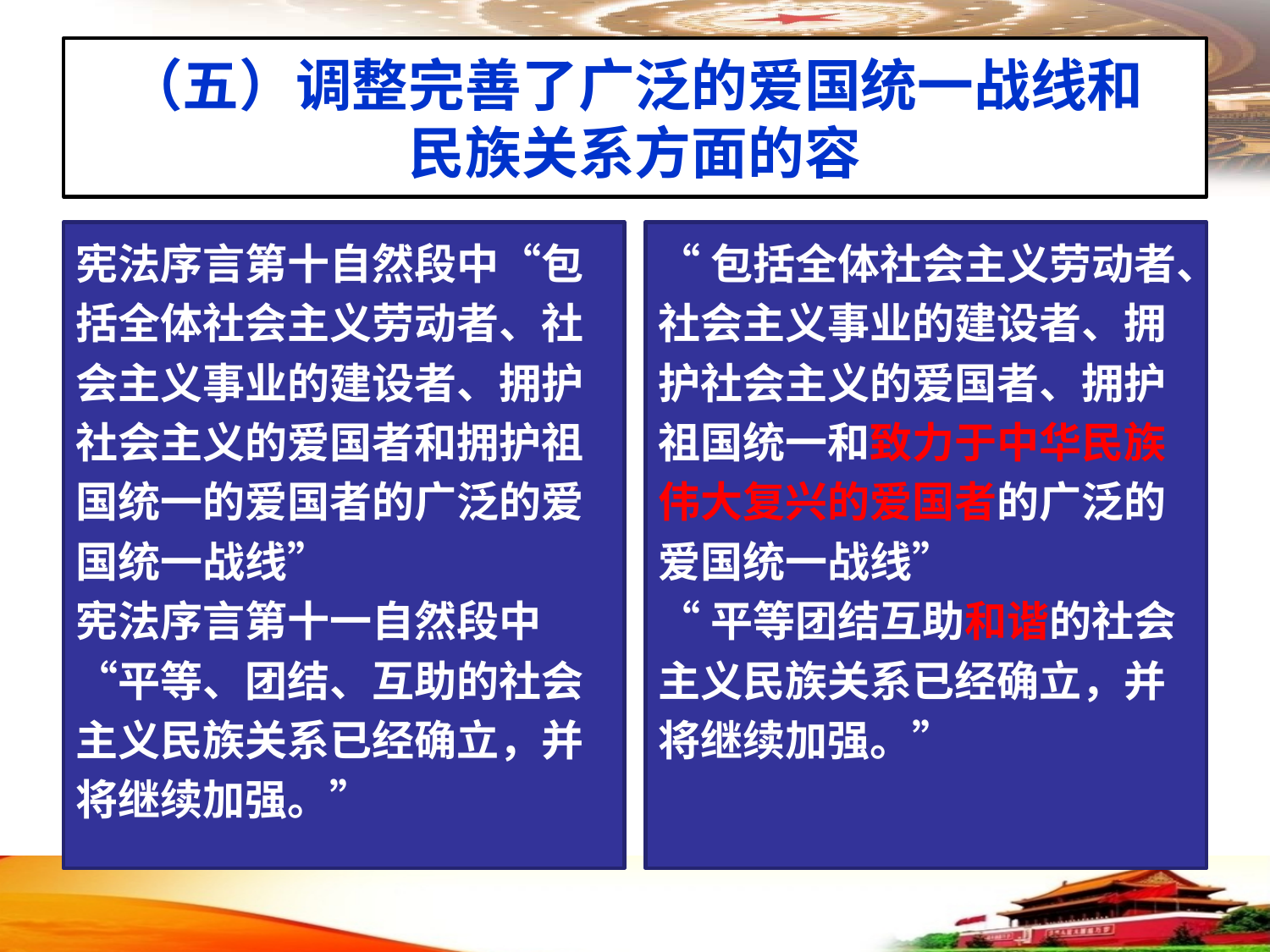

# （五）调整完善了广泛的爱国统一战线和 民族关系方面的容
宪法序言第十自然段中“包括全体社会主义劳动者、社会主义事业的建设者、拥护社会主义的爱国者和拥护祖国统一的爱国者的广泛的爱国统一战线”
宪法序言第十一自然段中“平等、团结、互助的社会主义民族关系已经确立，并将继续加强。”
“包括全体社会主义劳动者、社会主义事业的建设者、拥护社会主义的爱国者、拥护祖国统一和致力于中华民族伟大复兴的爱国者的广泛的爱国统一战线”
“平等团结互助和谐的社会主义民族关系已经确立，并将继续加强。”